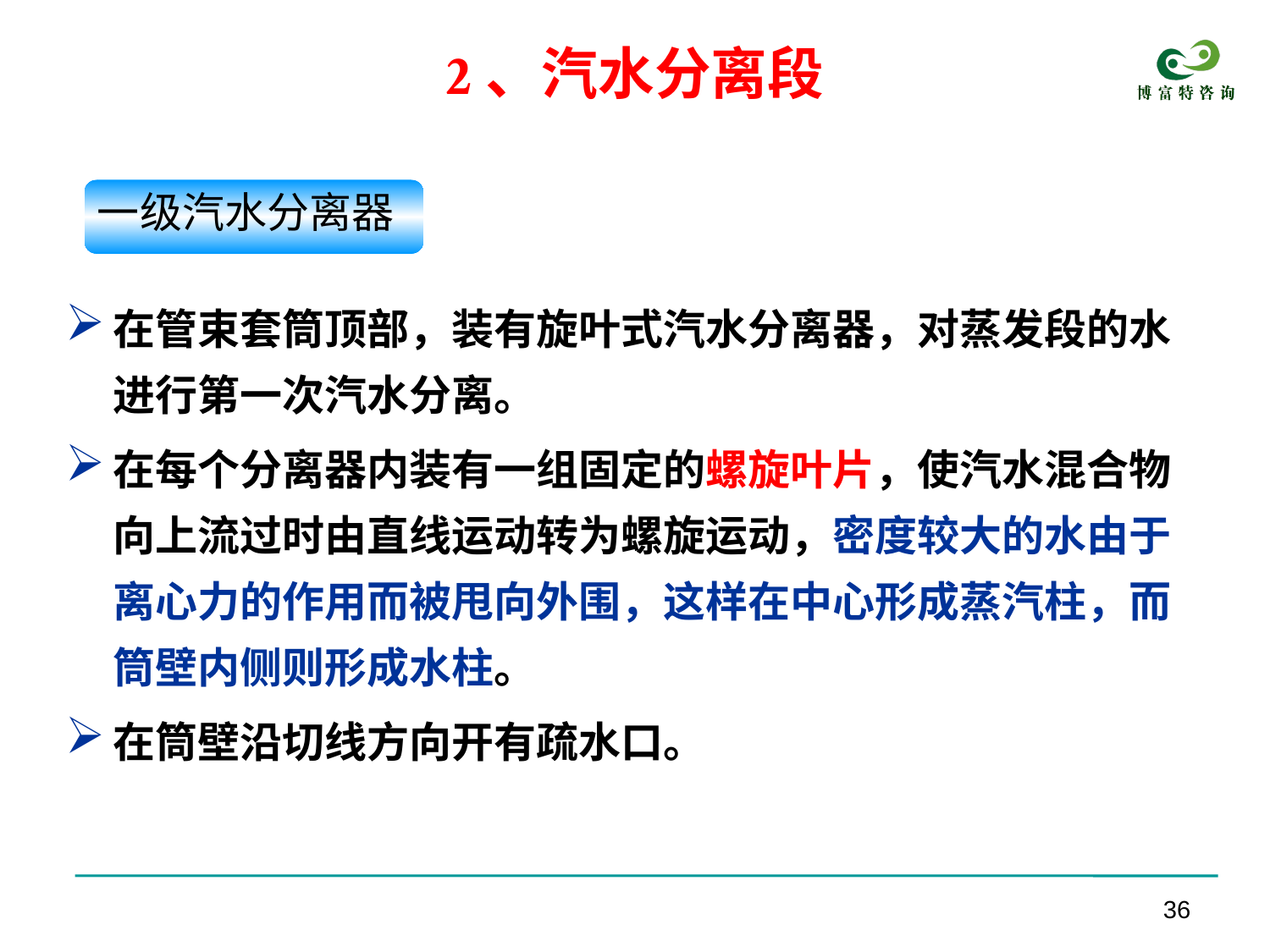

# 2、汽水分离段

一级汽水分离器

在管束套筒顶部，装有旋叶式汽水分离器，对蒸发段的水进行第一次汽水分离。
在每个分离器内装有一组固定的螺旋叶片，使汽水混合物向上流过时由直线运动转为螺旋运动，密度较大的水由于离心力的作用而被甩向外围，这样在中心形成蒸汽柱，而筒壁内侧则形成水柱。
在筒壁沿切线方向开有疏水口。